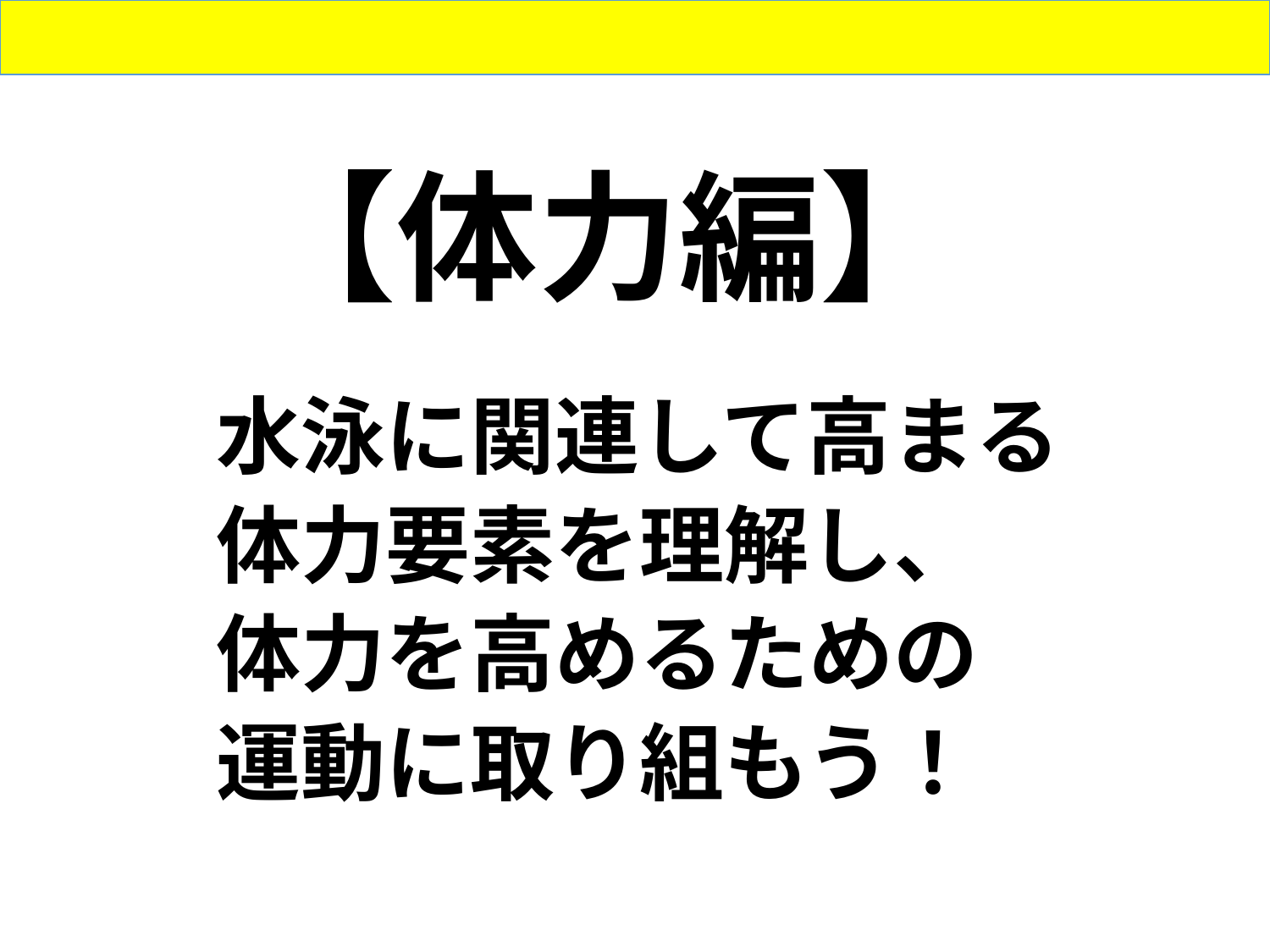

【体力編】
水泳に関連して高まる
体力要素を理解し、
体力を高めるための
運動に取り組もう！